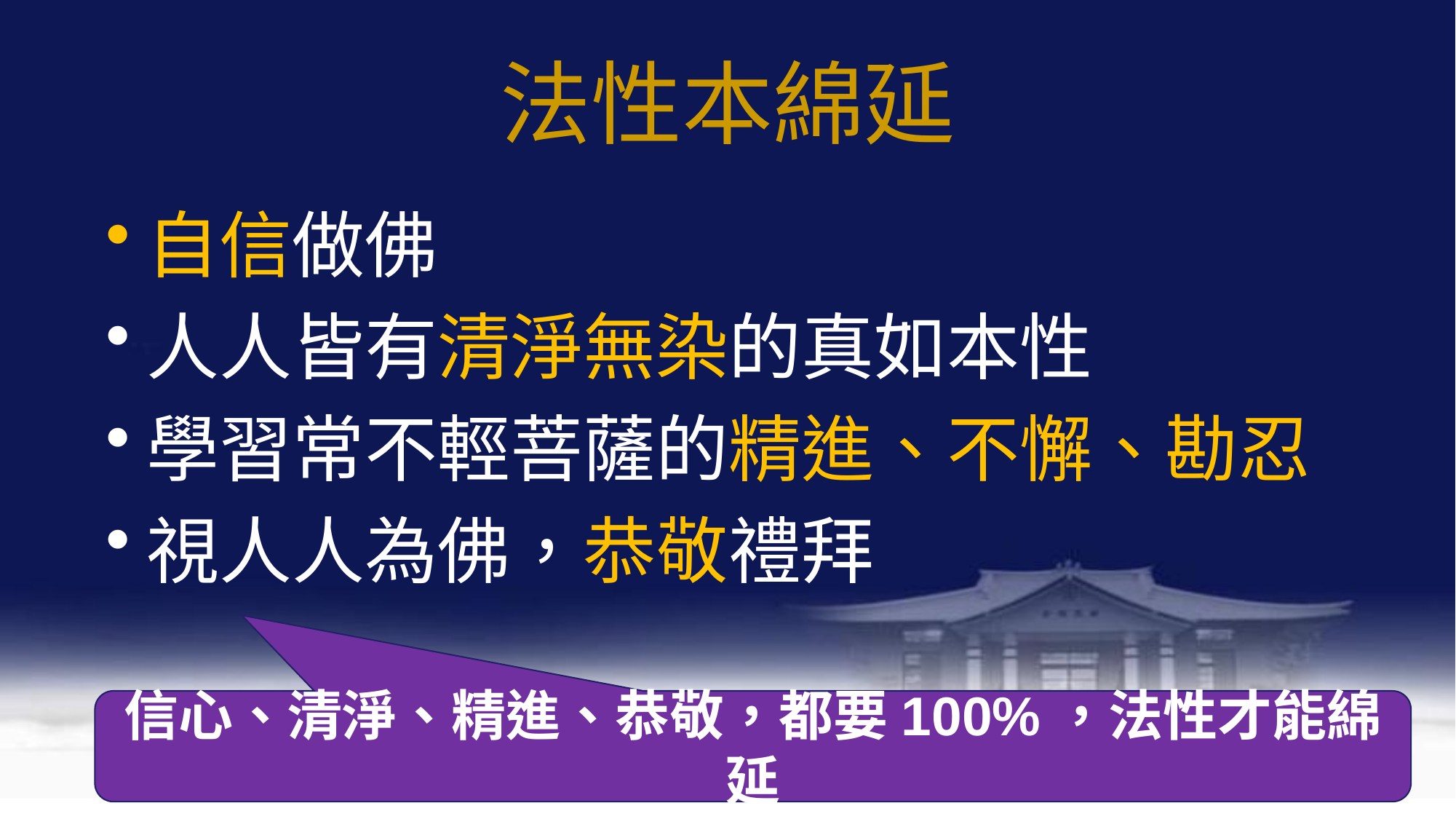

# 法性本綿延
自信做佛
人人皆有清淨無染的真如本性
學習常不輕菩薩的精進、不懈、勘忍
視人人為佛，恭敬禮拜

信心、清淨、精進、恭敬，都要100%，法性才能綿延